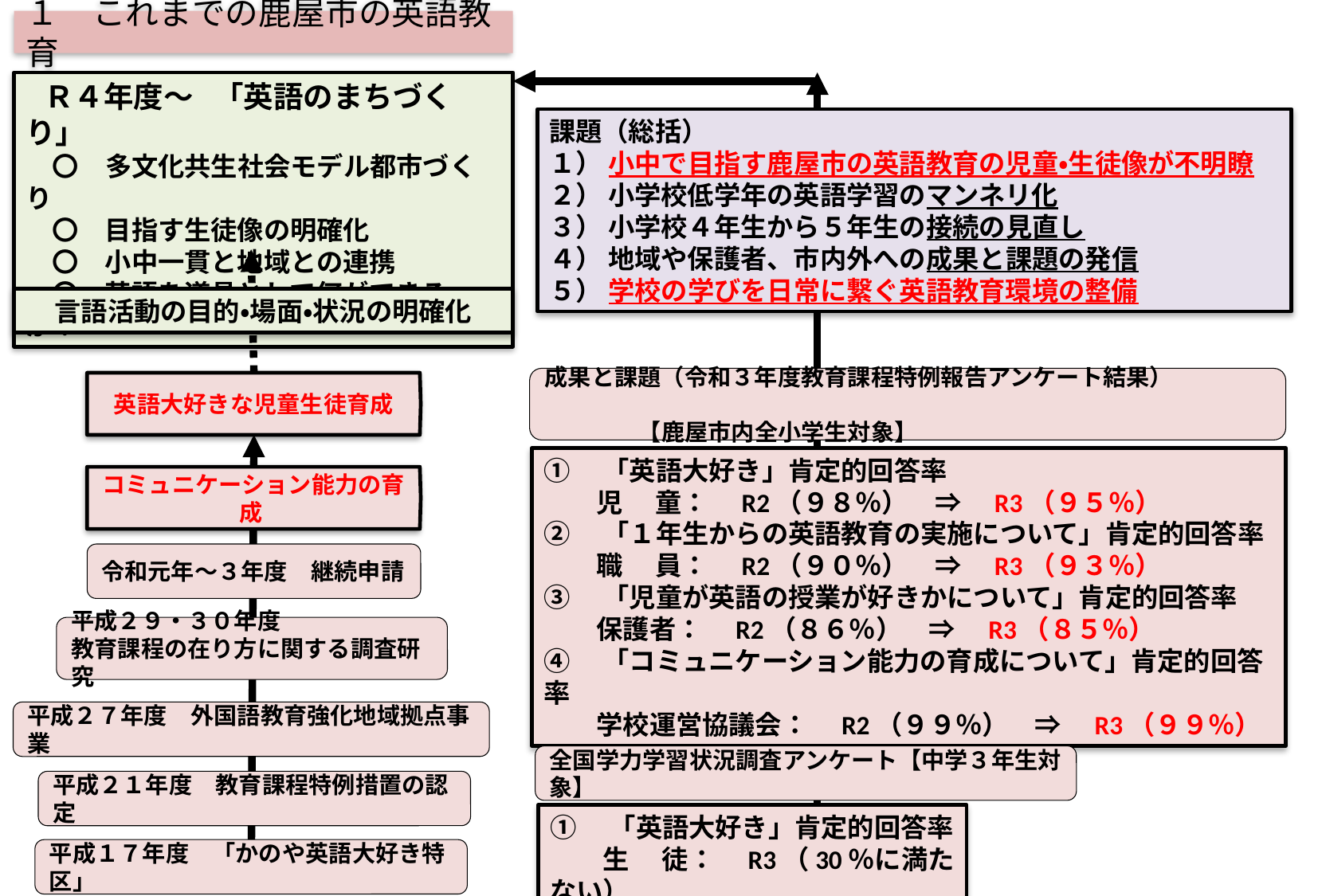

１　これまでの鹿屋市の英語教育
  Ｒ４年度～   「英語のまちづくり」
　〇　多文化共生社会モデル都市づくり
　〇　目指す生徒像の明確化
　〇　小中一貫と地域との連携
　〇　英語を道具として何ができるか？
課題（総括）
１） 小中で目指す鹿屋市の英語教育の児童・生徒像が不明瞭
２） 小学校低学年の英語学習のマンネリ化
３） 小学校４年生から５年生の接続の見直し
４） 地域や保護者、市内外への成果と課題の発信
５） 学校の学びを日常に繋ぐ英語教育環境の整備
言語活動の目的・場面・状況の明確化
成果と課題（令和３年度教育課程特例報告アンケート結果）
　　　　　　　　　　　　　　　　　　　　　　　　　　　　　　　　　　　【鹿屋市内全小学生対象】
英語大好きな児童生徒育成
①　「英語大好き」肯定的回答率
　　児　 童：　R2（９８％）　⇒　R3（９５％）
②　「１年生からの英語教育の実施について」肯定的回答率
　　職　 員：　R2（９０％）　⇒　R3（９３％）
③　「児童が英語の授業が好きかについて」肯定的回答率
　　保護者：　R2（８６％）　⇒　R3（８５％）
④　「コミュニケーション能力の育成について」肯定的回答率
　　学校運営協議会：　R2（９９％）　⇒　R3（９９％）
コミュニケーション能力の育成
令和元年～３年度　継続申請
平成２９・３０年度
教育課程の在り方に関する調査研究
平成２７年度　外国語教育強化地域拠点事業
全国学力学習状況調査アンケート【中学３年生対象】
平成２１年度　教育課程特例措置の認定
①　「英語大好き」肯定的回答率
　　生　 徒：　R3（30％に満たない）
平成１７年度　「かのや英語大好き特区」